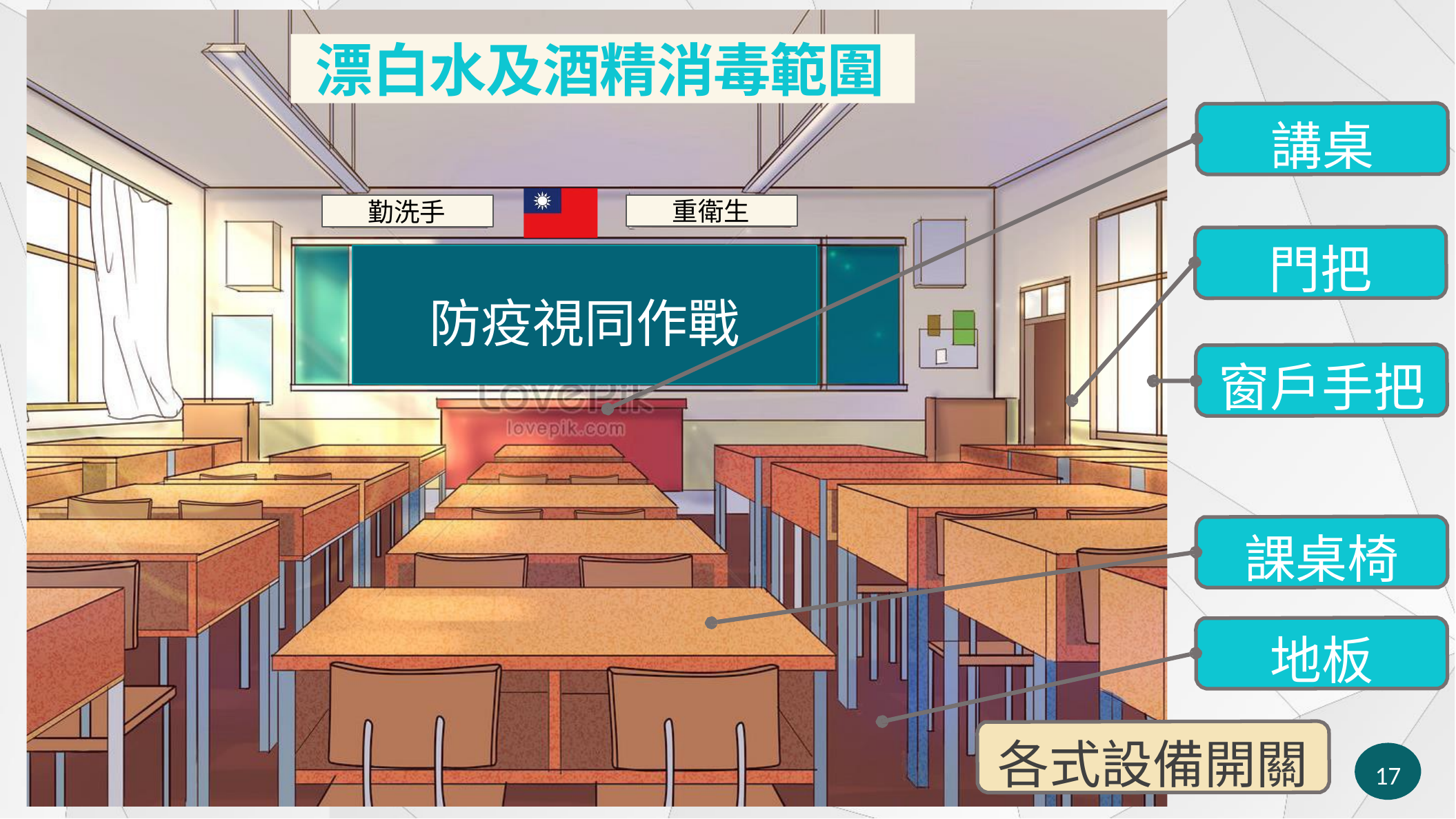

漂白水及酒精消毒範圍

講桌

重衛生
勤洗手

門把

防疫視同作戰

窗戶手把

課桌椅

地板

各式設備開關

17